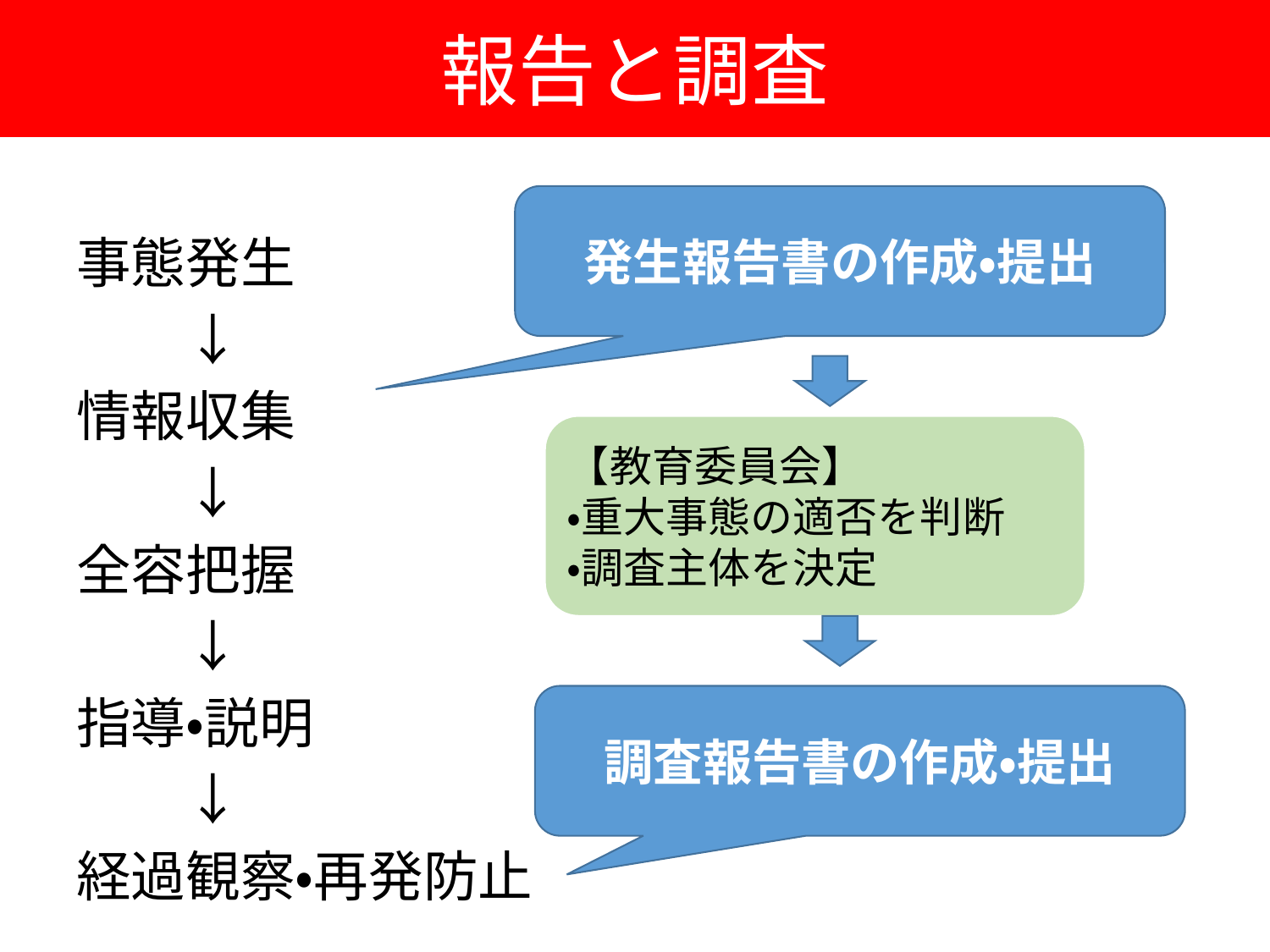

# 報告と調査
発生報告書の作成・提出
事態発生
　　↓
情報収集
　　↓
全容把握
　　↓
指導・説明
　　↓
経過観察・再発防止

【教育委員会】
・重大事態の適否を判断
・調査主体を決定

調査報告書の作成・提出